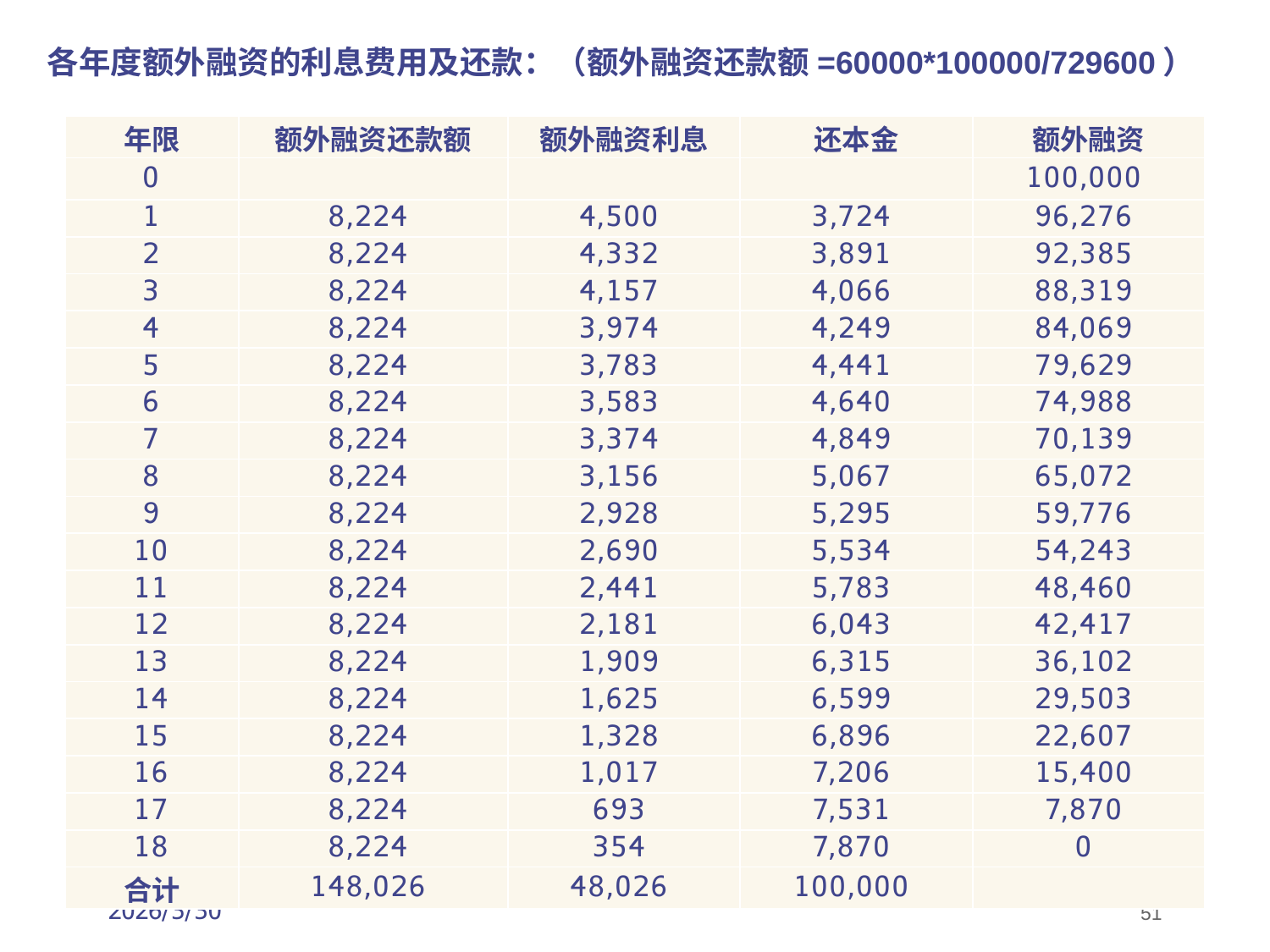

各年度额外融资的利息费用及还款：（额外融资还款额=60000*100000/729600）
| 年限 | 额外融资还款额 | 额外融资利息 | 还本金 | 额外融资 |
| --- | --- | --- | --- | --- |
| 0 |  |  |  | 100,000 |
| 1 | 8,224 | 4,500 | 3,724 | 96,276 |
| 2 | 8,224 | 4,332 | 3,891 | 92,385 |
| 3 | 8,224 | 4,157 | 4,066 | 88,319 |
| 4 | 8,224 | 3,974 | 4,249 | 84,069 |
| 5 | 8,224 | 3,783 | 4,441 | 79,629 |
| 6 | 8,224 | 3,583 | 4,640 | 74,988 |
| 7 | 8,224 | 3,374 | 4,849 | 70,139 |
| 8 | 8,224 | 3,156 | 5,067 | 65,072 |
| 9 | 8,224 | 2,928 | 5,295 | 59,776 |
| 10 | 8,224 | 2,690 | 5,534 | 54,243 |
| 11 | 8,224 | 2,441 | 5,783 | 48,460 |
| 12 | 8,224 | 2,181 | 6,043 | 42,417 |
| 13 | 8,224 | 1,909 | 6,315 | 36,102 |
| 14 | 8,224 | 1,625 | 6,599 | 29,503 |
| 15 | 8,224 | 1,328 | 6,896 | 22,607 |
| 16 | 8,224 | 1,017 | 7,206 | 15,400 |
| 17 | 8,224 | 693 | 7,531 | 7,870 |
| 18 | 8,224 | 354 | 7,870 | 0 |
| 合计 | 148,026 | 48,026 | 100,000 |  |
2026/3/30
51